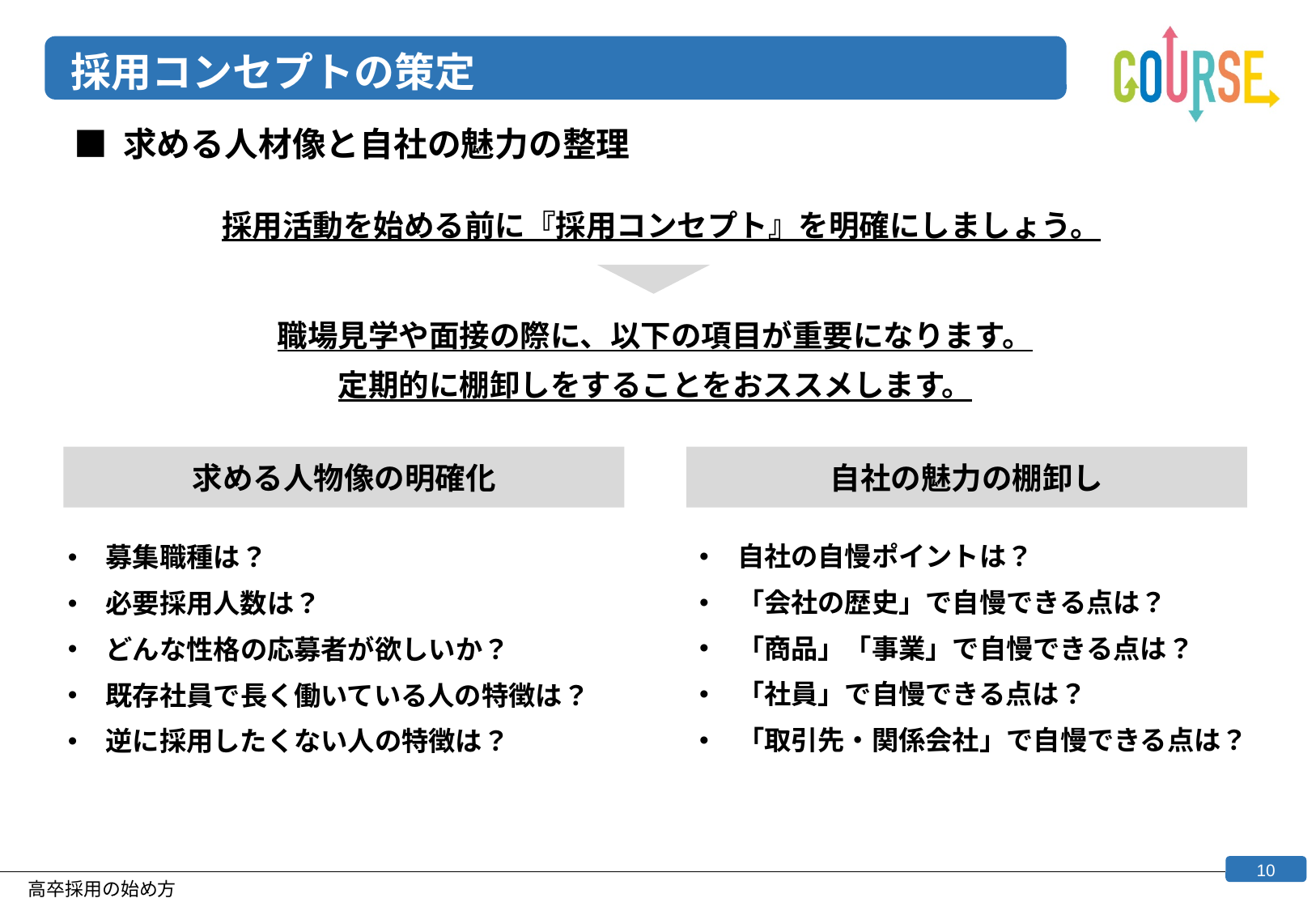

# 採用コンセプトの策定
■ 求める人材像と自社の魅力の整理
採用活動を始める前に『採用コンセプト』を明確にしましょう。

職場見学や面接の際に、以下の項目が重要になります。
定期的に棚卸しをすることをおススメします。
自社の魅力の棚卸し
求める人物像の明確化
自社の自慢ポイントは？
「会社の歴史」で自慢できる点は？
「商品」「事業」で自慢できる点は？
「社員」で自慢できる点は？
「取引先・関係会社」で自慢できる点は？
募集職種は？
必要採用人数は？
どんな性格の応募者が欲しいか？
既存社員で長く働いている人の特徴は？
逆に採用したくない人の特徴は？
10
高卒採用の始め方